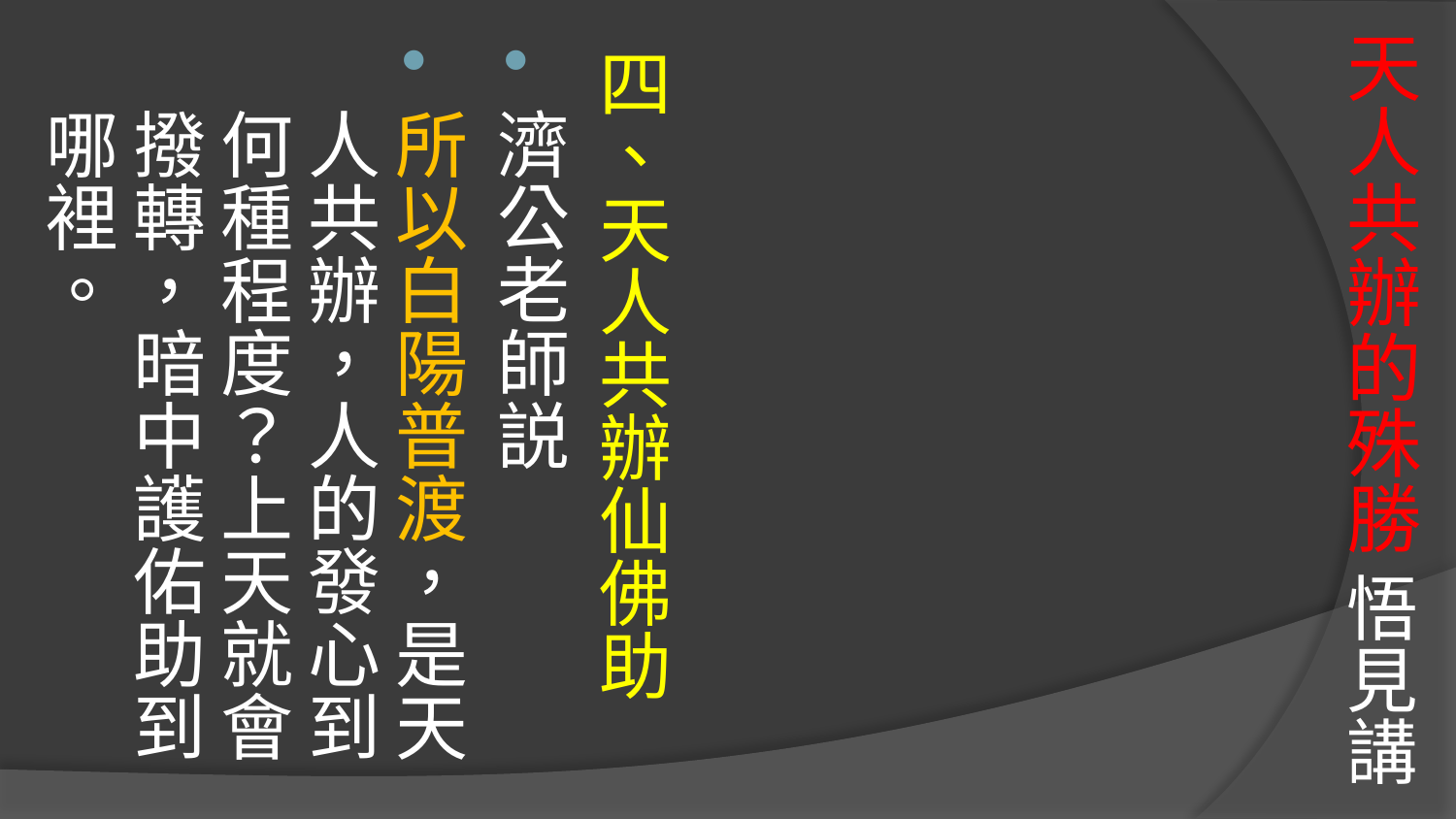

# 天人共辦的殊勝 悟見講
四、天人共辦仙佛助
濟公老師説
所以白陽普渡，是天人共辦，人的發心到何種程度？上天就會撥轉，暗中護佑助到哪裡。